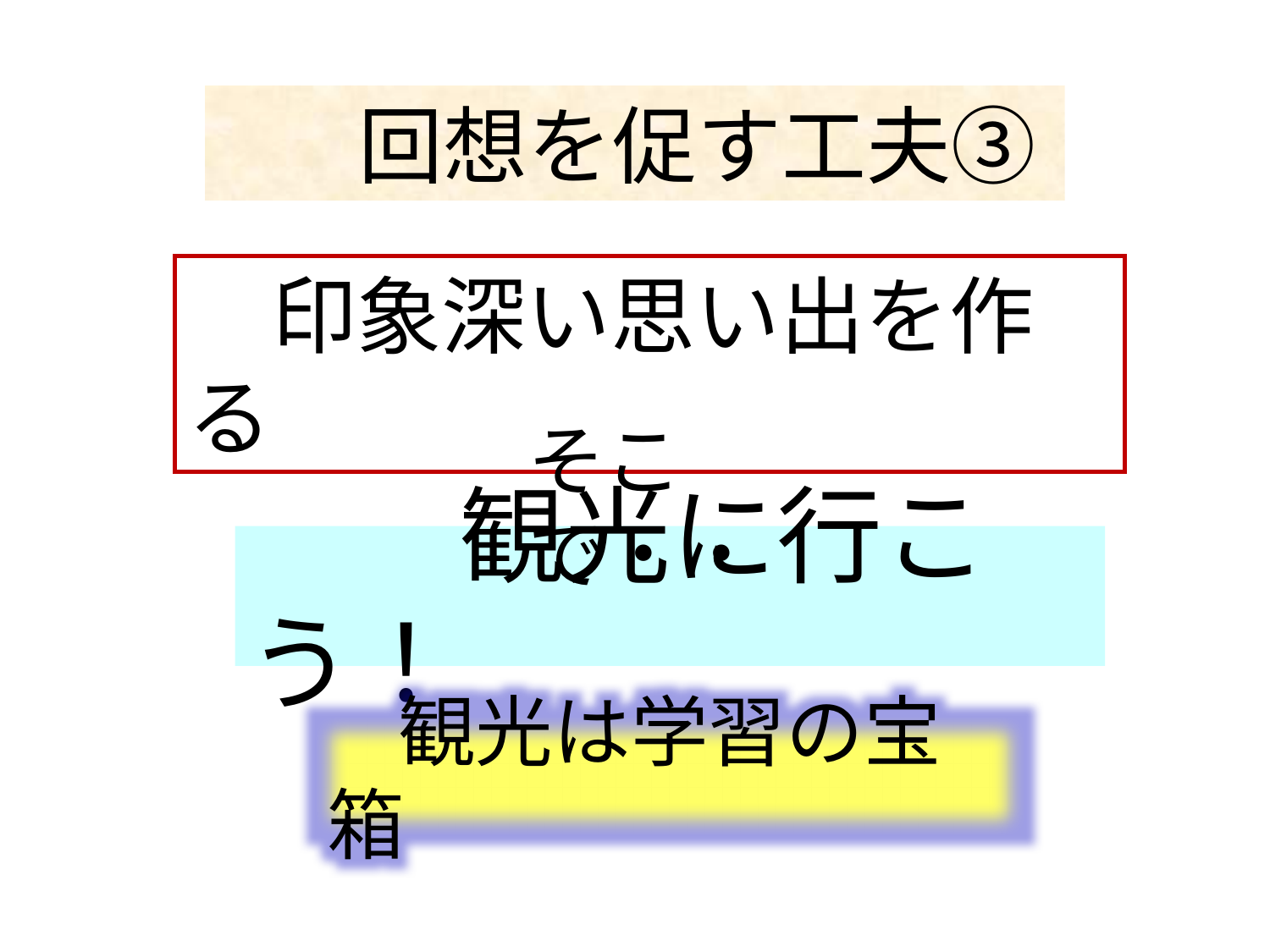

回想を促す工夫③
　印象深い思い出を作る
そこで・・
# 観光に行こう！
　観光は学習の宝箱